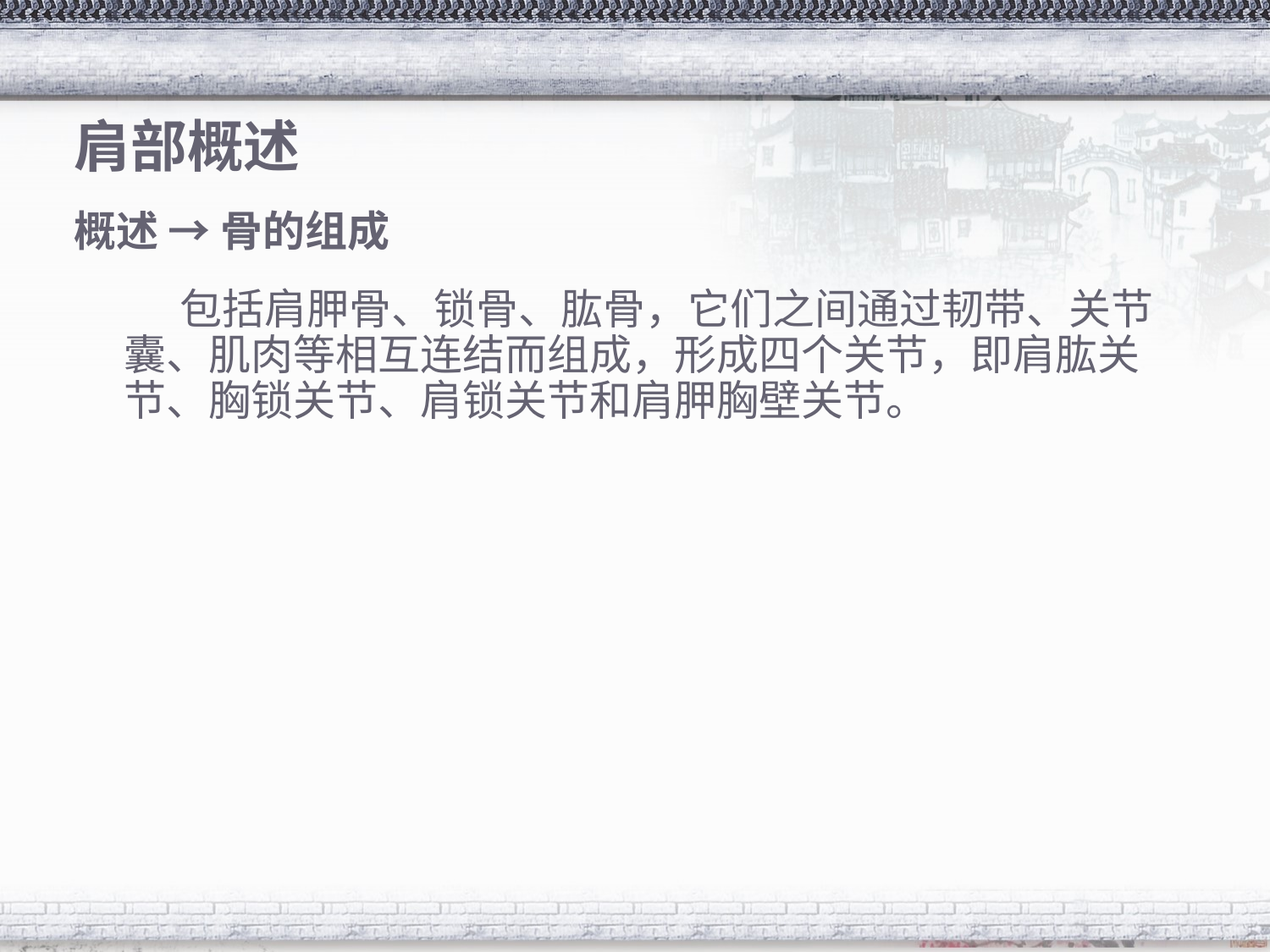

# 肩部概述
概述 → 骨的组成
          包括肩胛骨、锁骨、肱骨，它们之间通过韧带、关节囊、肌肉等相互连结而组成，形成四个关节，即肩肱关节、胸锁关节、肩锁关节和肩胛胸壁关节。